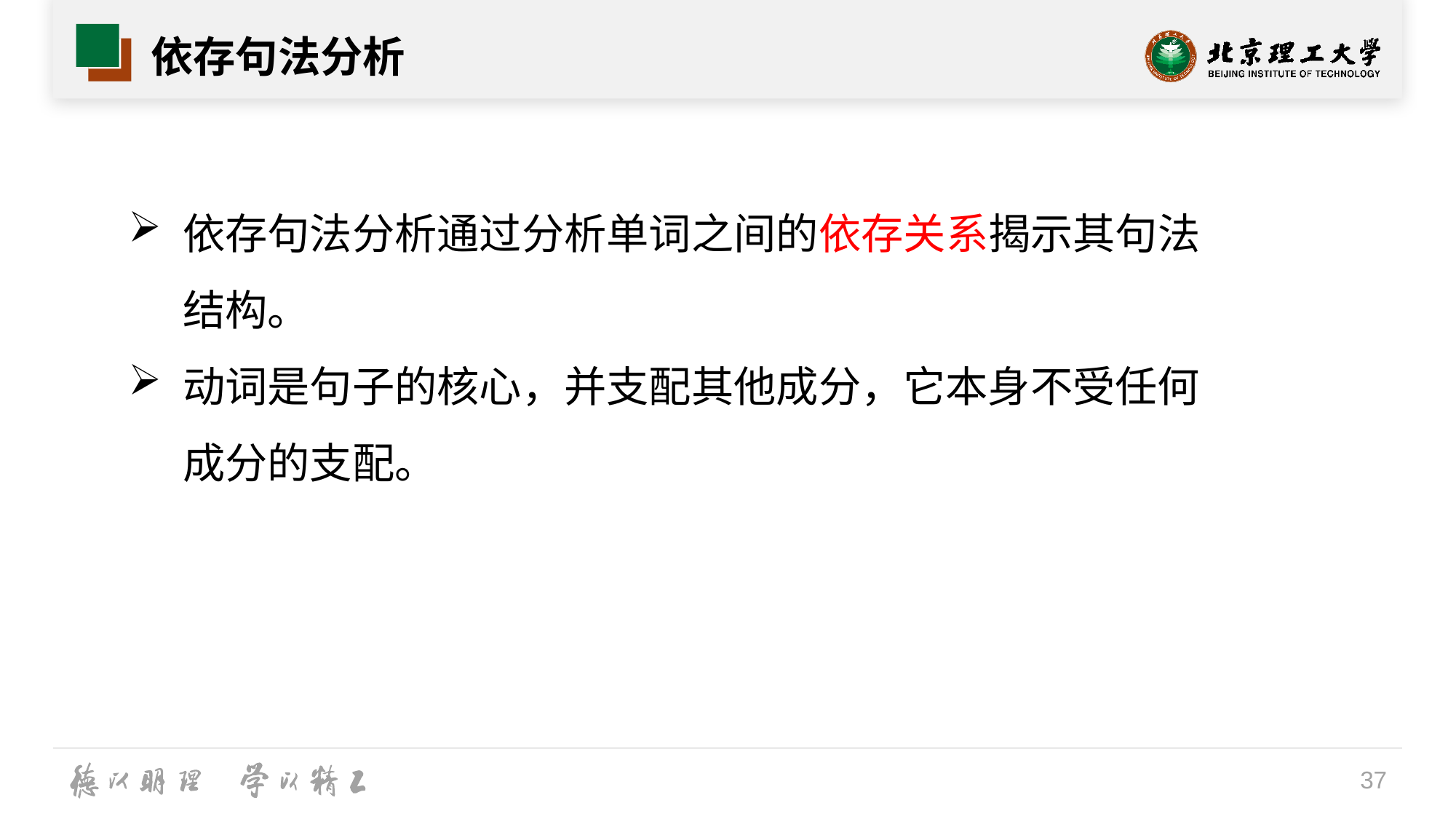

# 依存句法分析
依存句法分析通过分析单词之间的依存关系揭示其句法结构。
动词是句子的核心，并支配其他成分，它本身不受任何成分的支配。